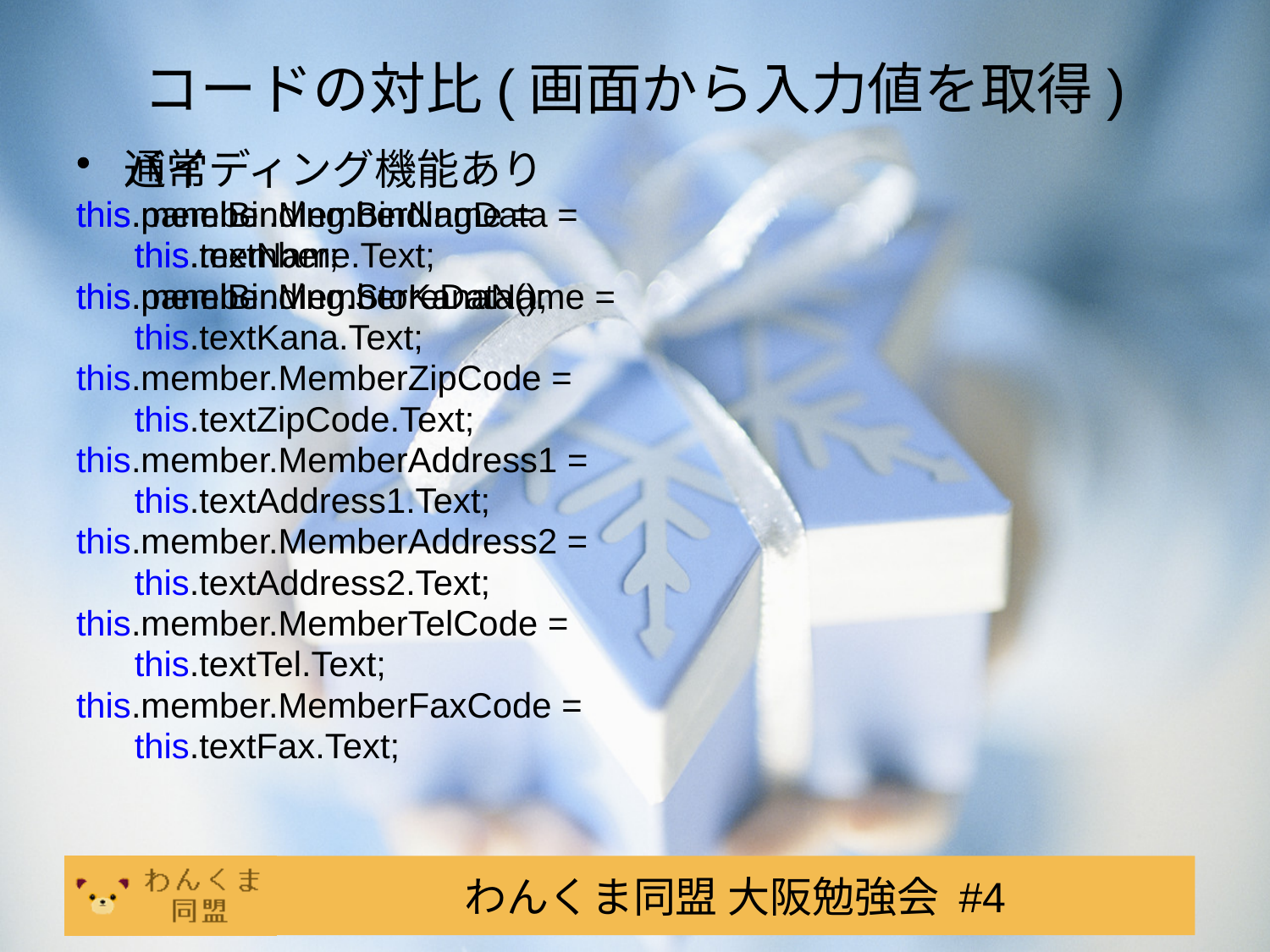

# コードの対比(画面から入力値を取得)
通常
this.member.MemberName =
      this.textName.Text;
this.member.MemberKanaName =
      this.textKana.Text;
this.member.MemberZipCode =
      this.textZipCode.Text;
this.member.MemberAddress1 =
      this.textAddress1.Text;
this.member.MemberAddress2 =
      this.textAddress2.Text;
this.member.MemberTelCode =
      this.textTel.Text;
this.member.MemberFaxCode =
      this.textFax.Text;
バイディング機能あり
this.panelBinding.BindingData =
      this.member;
this.panelBinding.StoreData();